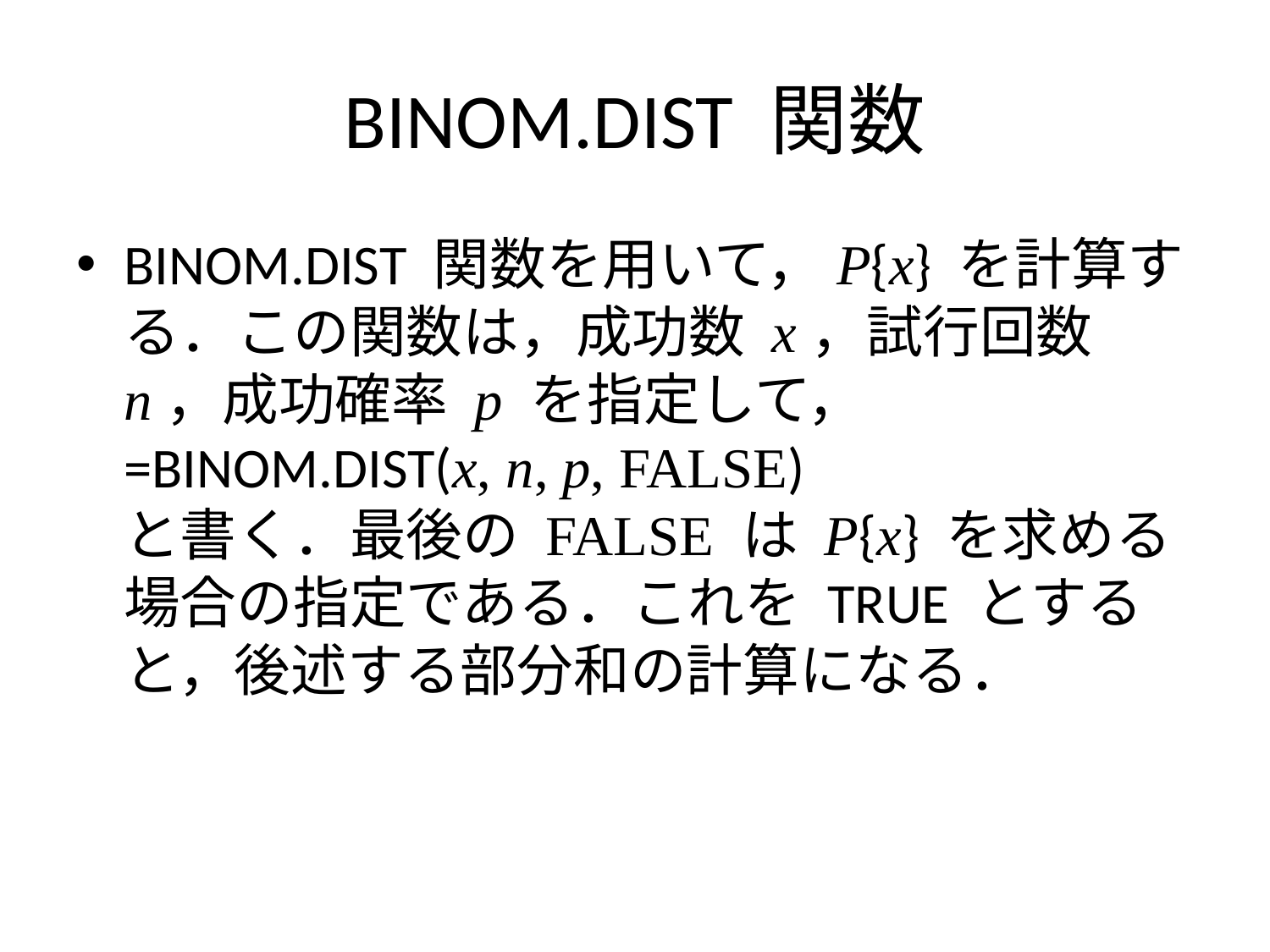

# BINOM.DIST 関数
BINOM.DIST 関数を用いて，P{x} を計算する．この関数は，成功数 x，試行回数 n，成功確率 p を指定して，
=BINOM.DIST(x, n, p, FALSE)
と書く．最後の FALSE は P{x} を求める場合の指定である．これを TRUE とすると，後述する部分和の計算になる．